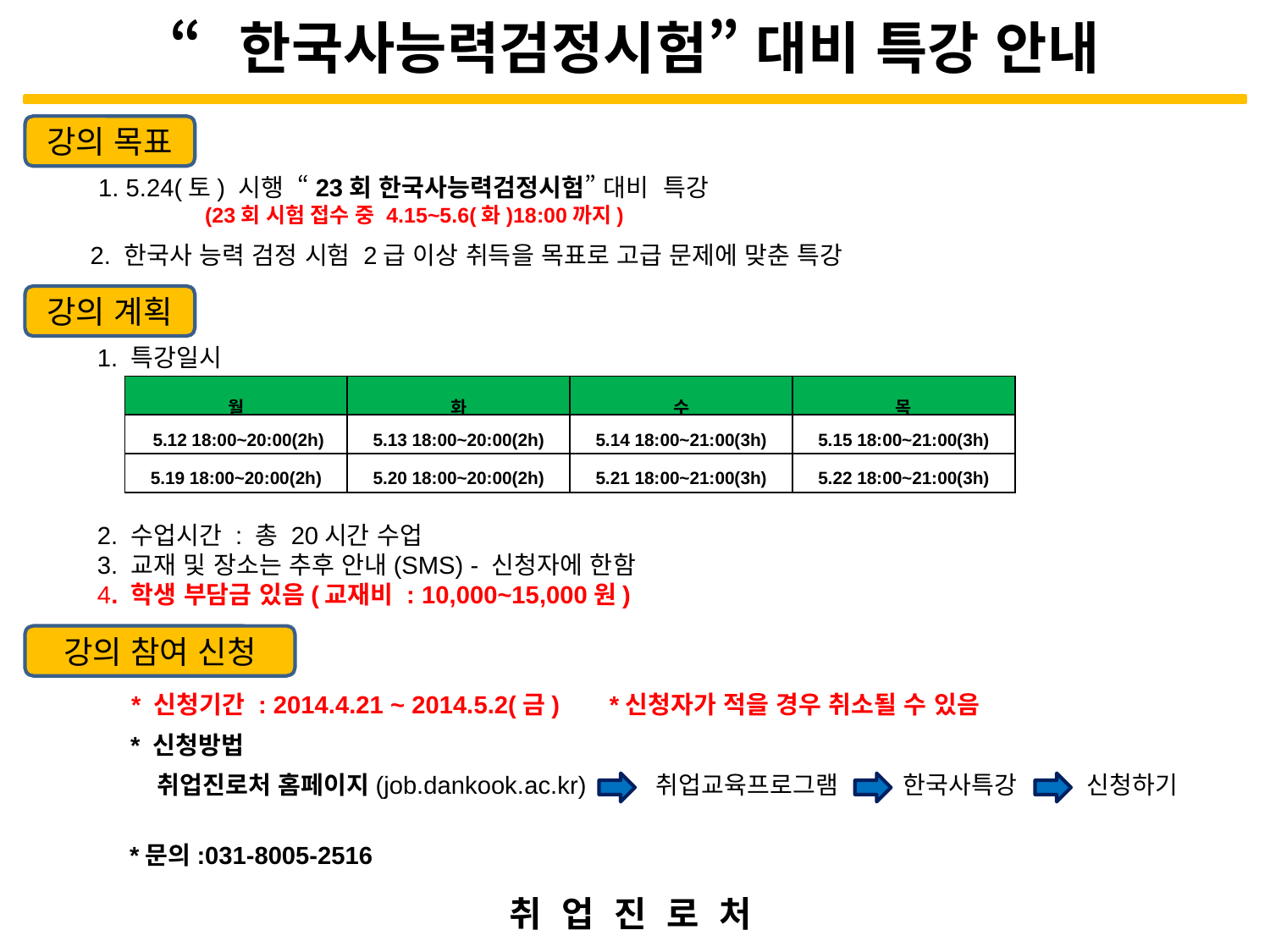

“한국사능력검정시험” 대비 특강 안내

강의 목표
1. 5.24(토) 시행  “23회 한국사능력검정시험” 대비  특강
                  (23회 시험 접수 중 4.15~5.6(화)18:00까지)
2. 한국사 능력 검정 시험 2급 이상 취득을 목표로 고급 문제에 맞춘 특강
강의 계획
1. 특강일시

2. 수업시간 : 총 20시간 수업
3. 교재 및 장소는 추후 안내(SMS) - 신청자에 한함
4. 학생 부담금 있음(교재비 : 10,000~15,000원)
| 월 | 화 | 수 | 목 |
| --- | --- | --- | --- |
| 5.12 18:00~20:00(2h) | 5.13 18:00~20:00(2h) | 5.14 18:00~21:00(3h) | 5.15 18:00~21:00(3h) |
| 5.19 18:00~20:00(2h) | 5.20 18:00~20:00(2h) | 5.21 18:00~21:00(3h) | 5.22 18:00~21:00(3h) |
강의 참여 신청
* 신청기간 : 2014.4.21 ~ 2014.5.2(금)
*신청자가 적을 경우 취소될 수 있음
* 신청방법
취업진로처 홈페이지(job.dankook.ac.kr)
취업교육프로그램
한국사특강
신청하기

*문의:031-8005-2516
취  업  진  로  처